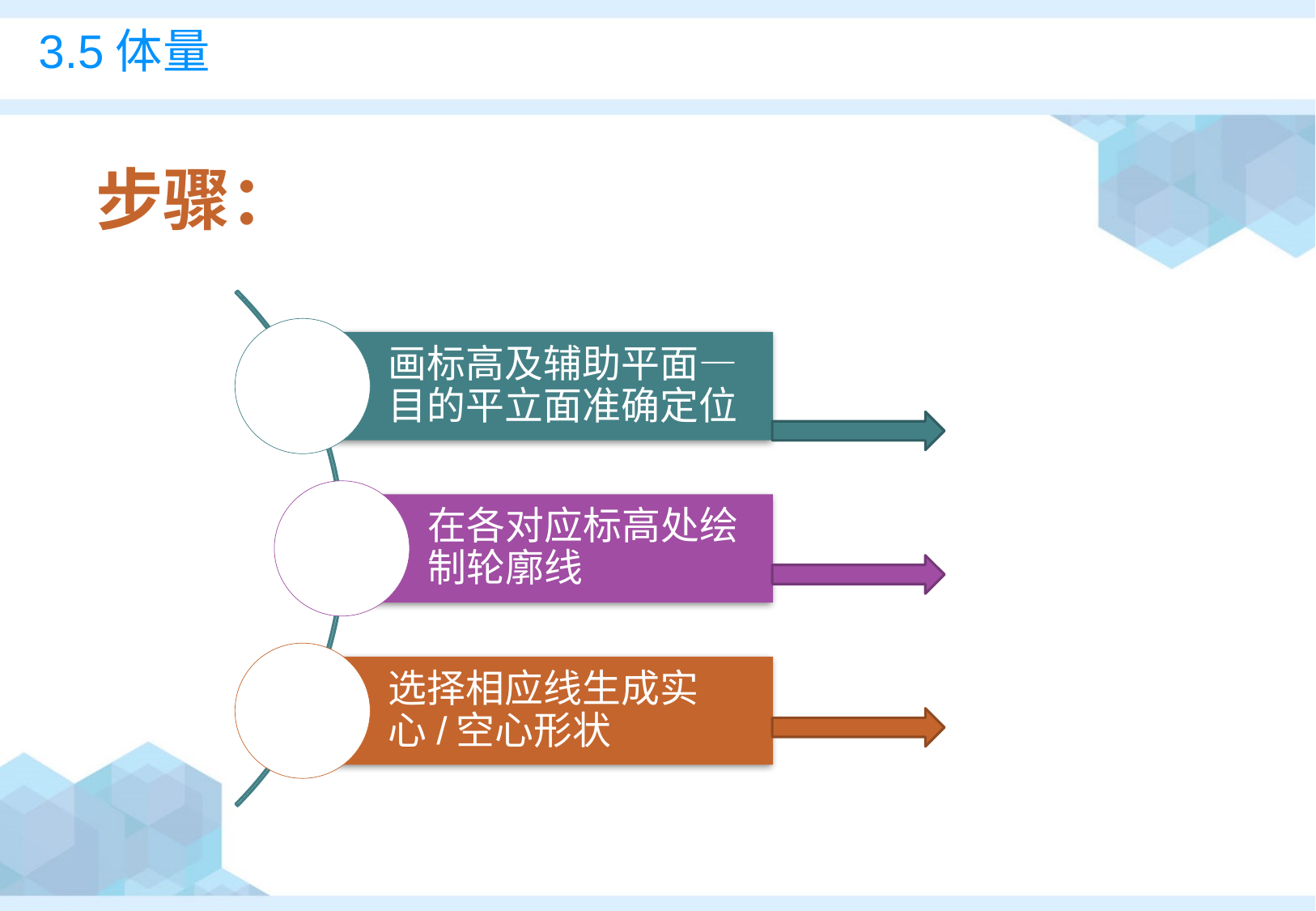

3.5体量
步骤：
画标高及辅助平面—目的平立面准确定位
在各对应标高处绘制轮廓线
选择相应线生成实心/空心形状